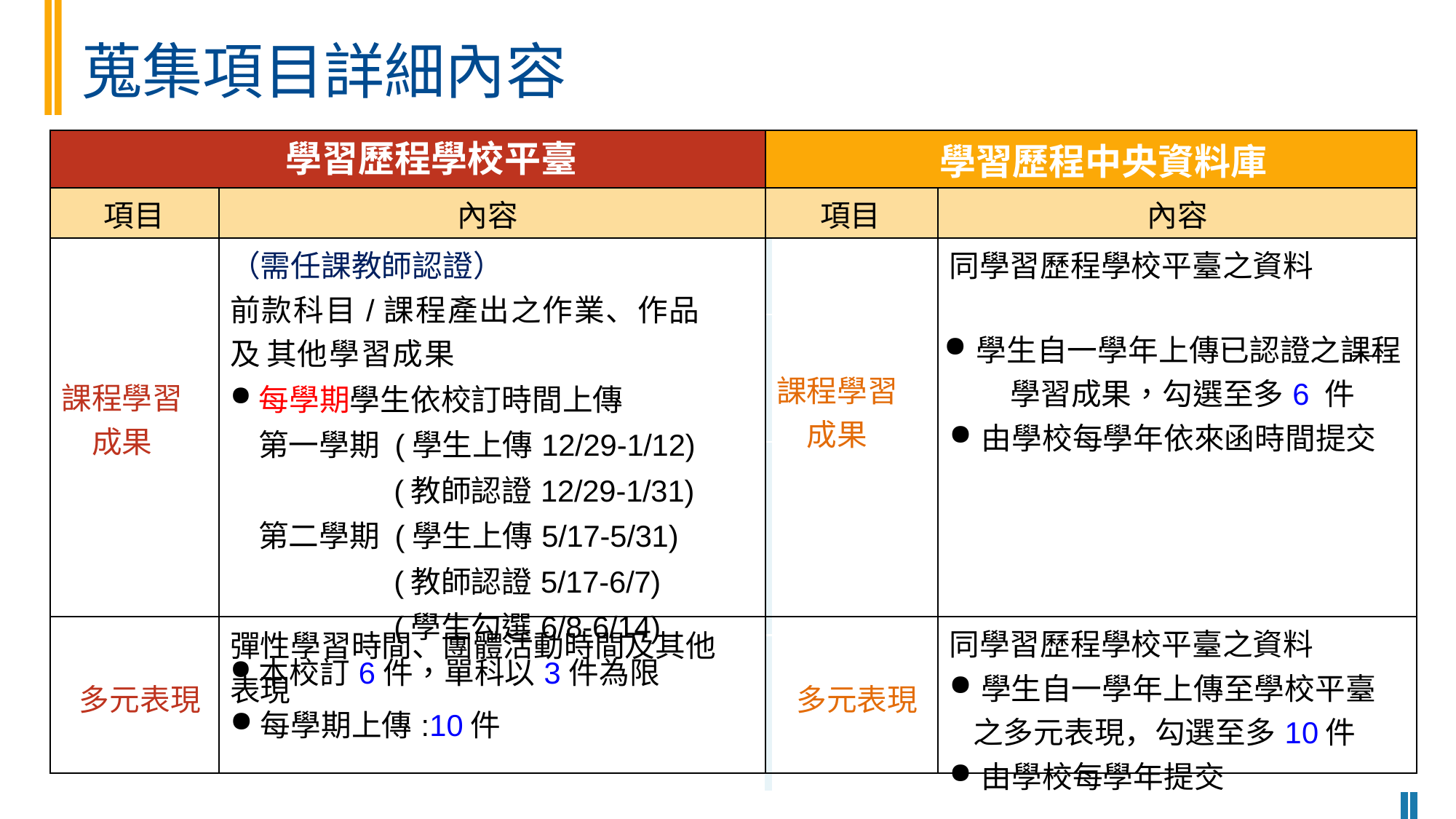

12
蒐集項目詳細內容

| 學習歷程學校平臺 |  | 學習歷程中央資料庫 |  |
| --- | --- | --- | --- |
| 項目 | 內容 | 項目 | 內容 |
| 課程學習 成果 | （需任課教師認證） 前款科目/課程產出之作業、作品及 其他學習成果 每學期學生依校訂時間上傳 第一學期 (學生上傳12/29-1/12) (教師認證12/29-1/31) 第二學期 (學生上傳5/17-5/31) (教師認證5/17-6/7) (學生勾選6/8-6/14) 本校訂6件，單科以3件為限 | 課程學習 成果 | 同學習歷程學校平臺之資料 學生自一學年上傳已認證之課程 學習成果，勾選至多6 件 由學校每學年依來函時間提交 |
| 多元表現 | 彈性學習時間、團體活動時間及其他 表現 每學期上傳:10件 | 多元表現 | 同學習歷程學校平臺之資料 學生自一學年上傳至學校平臺 之多元表現，勾選至多10件 由學校每學年提交 |